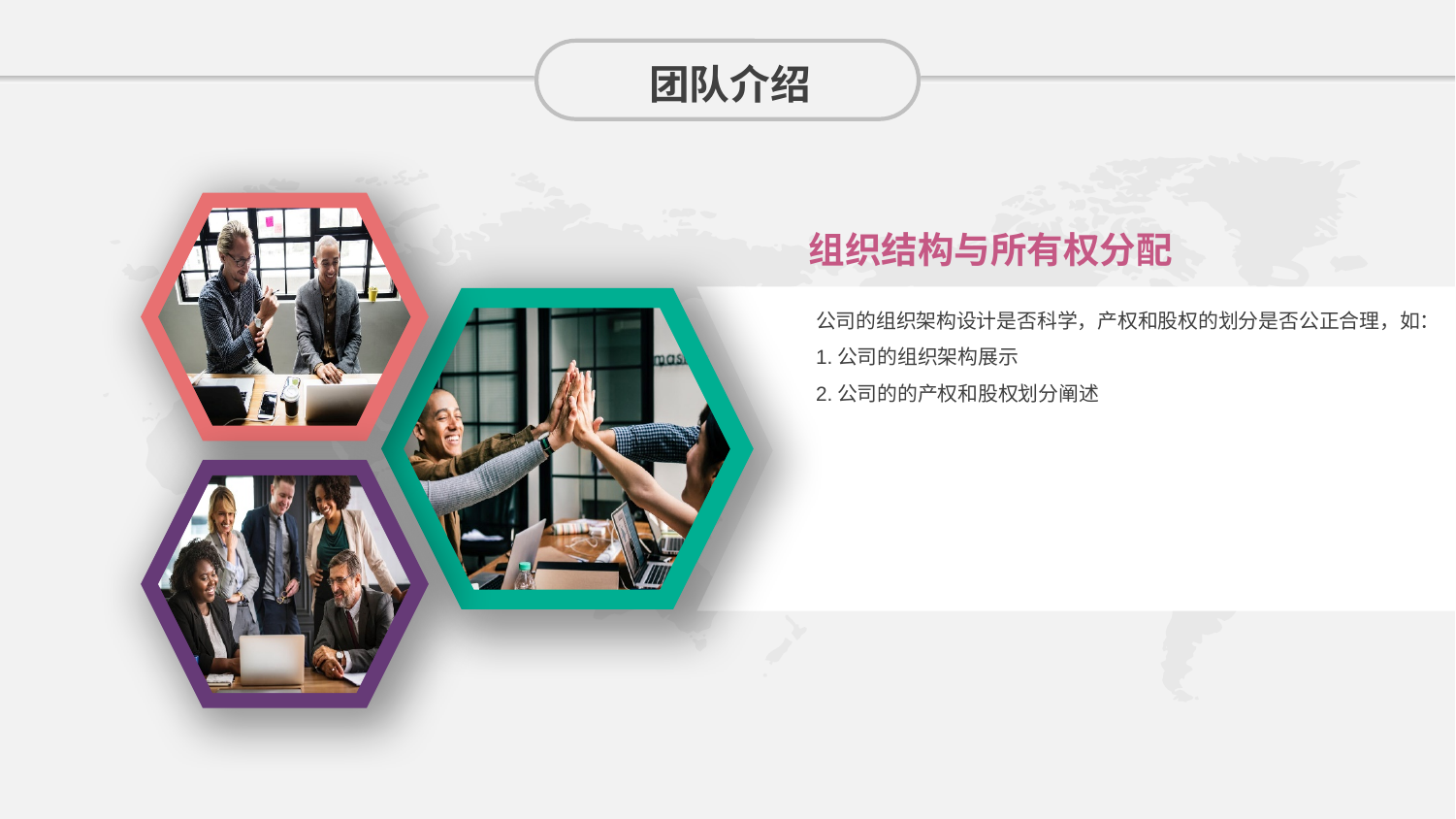

团队介绍

组织结构与所有权分配

公司的组织架构设计是否科学，产权和股权的划分是否公正合理，如：1.公司的组织架构展示
2.公司的的产权和股权划分阐述